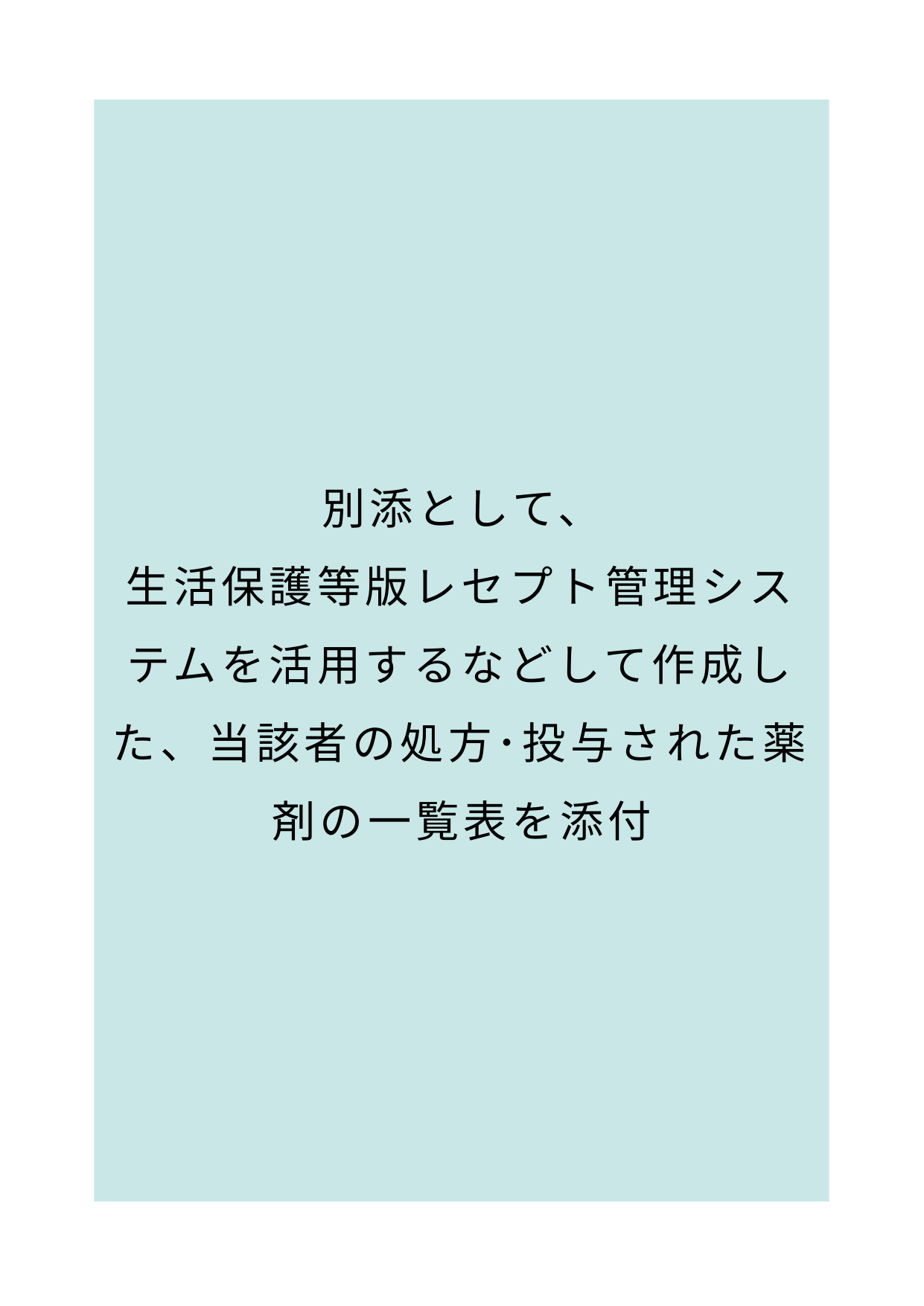

別添として、
生活保護等版レセプト管理システムを活用するなどして作成した、当該者の処方･投与された薬剤の一覧表を添付